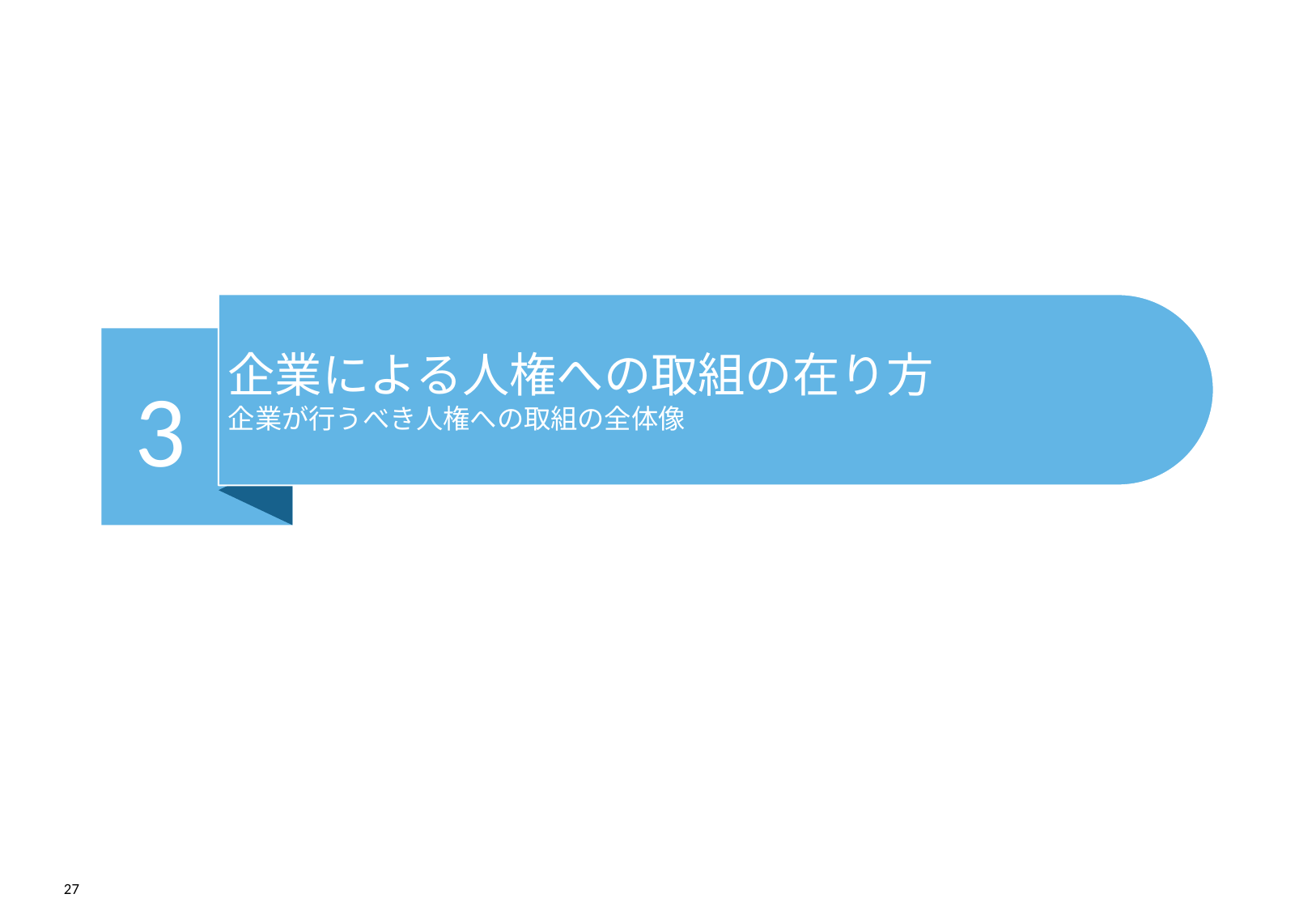

企業による人権への取組の在り方
企業が行うべき人権への取組の全体像
3

27